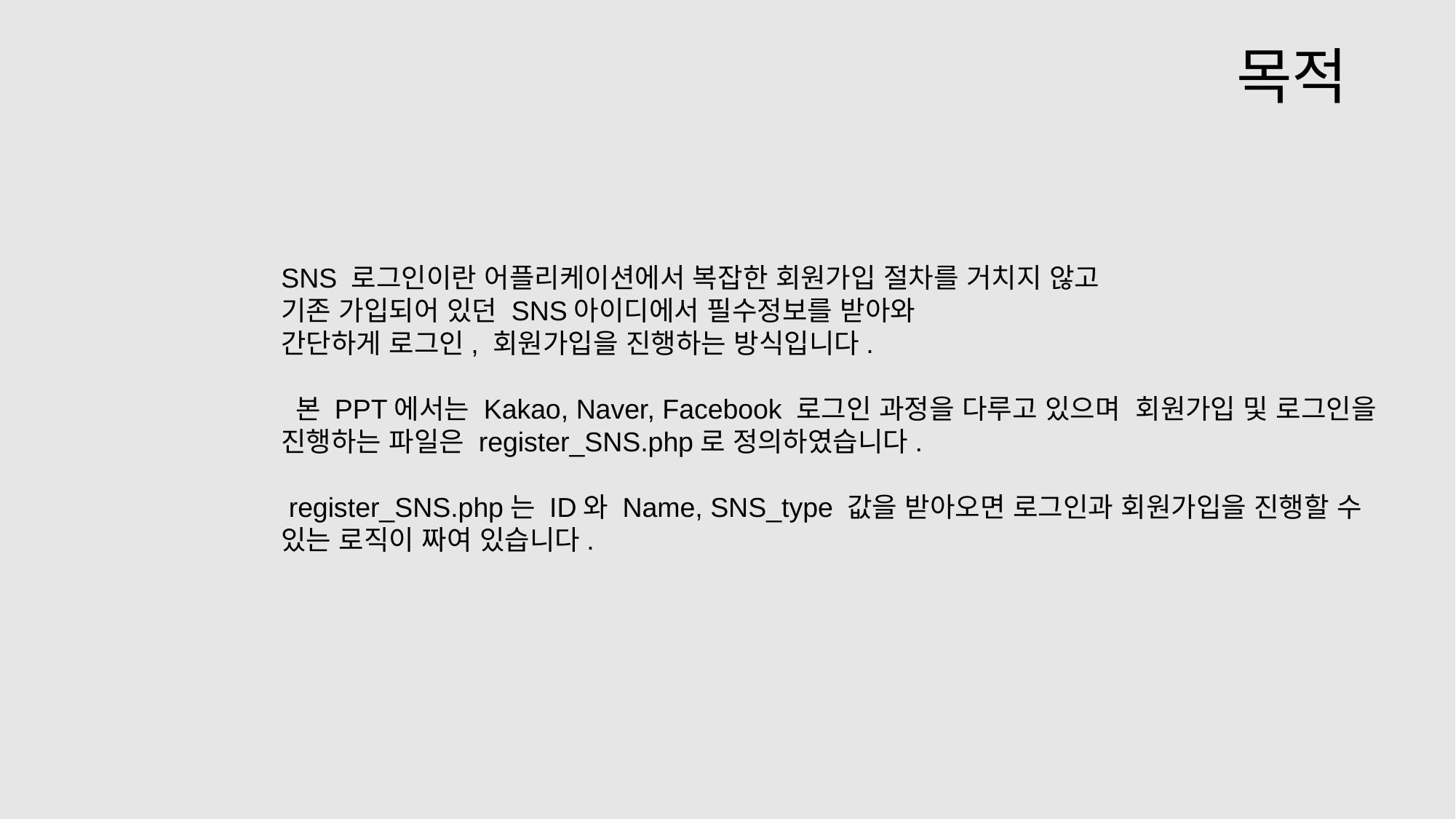

# 목적

SNS 로그인이란 어플리케이션에서 복잡한 회원가입 절차를 거치지 않고
기존 가입되어 있던 SNS아이디에서 필수정보를 받아와
간단하게 로그인, 회원가입을 진행하는 방식입니다.

 본 PPT에서는 Kakao, Naver, Facebook 로그인 과정을 다루고 있으며  회원가입 및 로그인을
진행하는 파일은 register_SNS.php로 정의하였습니다.

 register_SNS.php는 ID와 Name, SNS_type 값을 받아오면 로그인과 회원가입을 진행할 수
있는 로직이 짜여 있습니다.